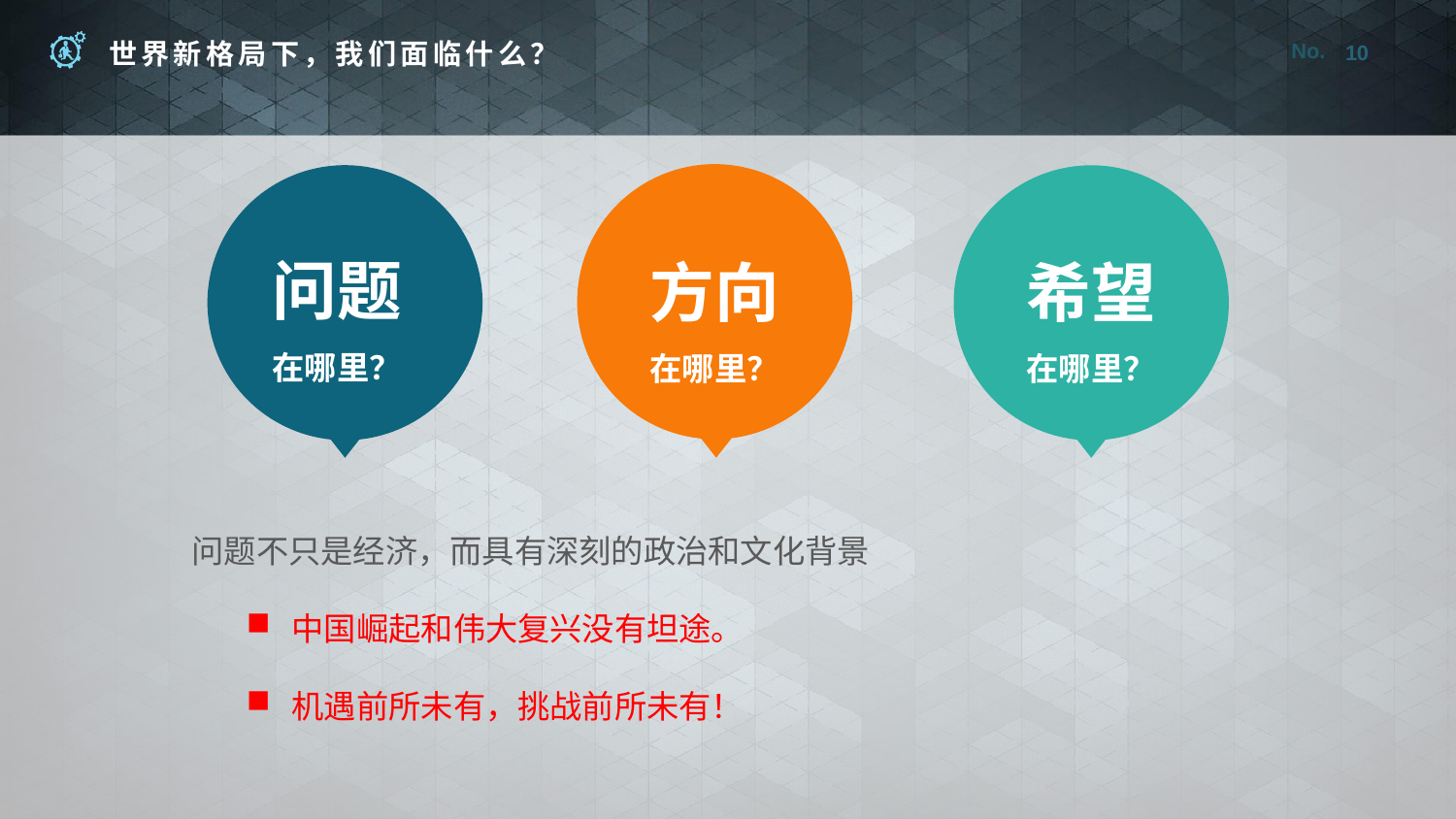

10

方向
在哪里？

问题
在哪里？

希望
在哪里？

问题不只是经济，而具有深刻的政治和文化背景
中国崛起和伟大复兴没有坦途。
机遇前所未有，挑战前所未有！